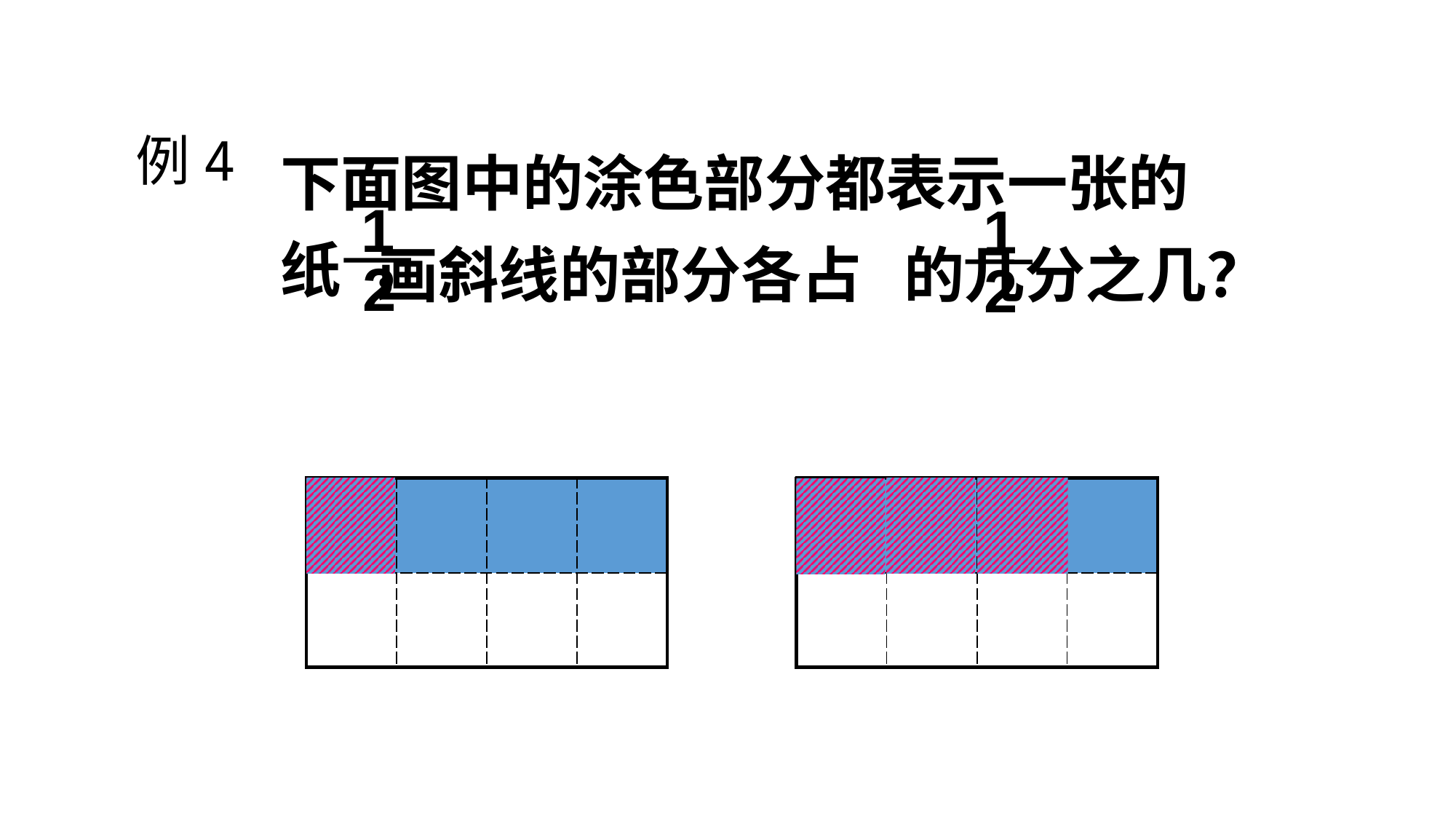

例4
下面图中的涂色部分都表示一张的纸  ，
1
2

1
2

      画斜线的部分各占   的几分之几？

|  |  |  |  |
| --- | --- | --- | --- |
|  |  |  |  |
|  |  |  |  |
| --- | --- | --- | --- |
|  |  |  |  |

|  |  |  |  |
| --- | --- | --- | --- |
|  |  |  |  |
|  |  |  |  |
| --- | --- | --- | --- |
|  |  |  |  |